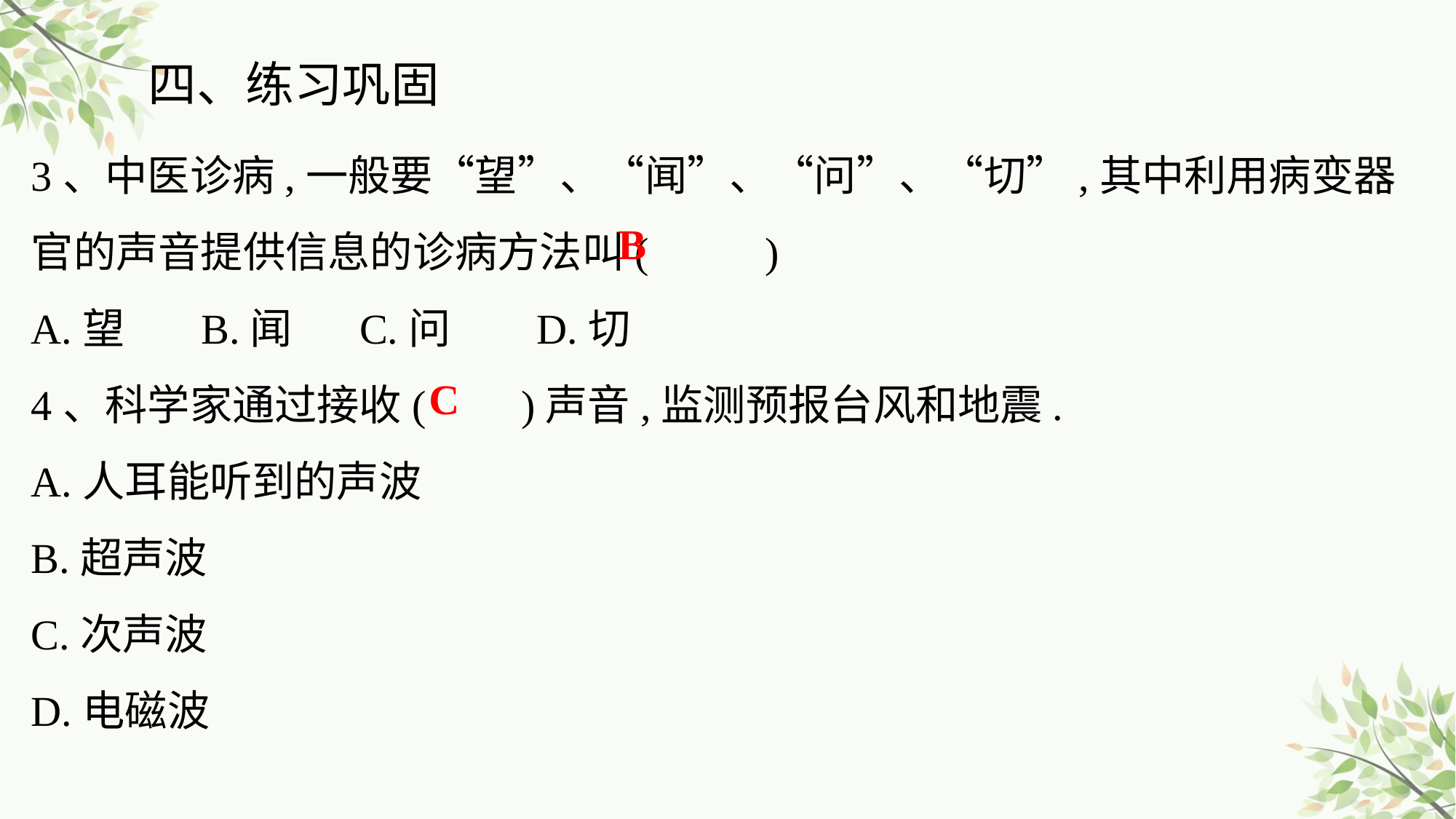

四、练习巩固
3、中医诊病,一般要“望”、“闻”、“问”、“切”,其中利用病变器官的声音提供信息的诊病方法叫(           )
A.望       B.闻      C.问        D.切
4、科学家通过接收(         )声音,监测预报台风和地震.
A.人耳能听到的声波
B.超声波
C.次声波
D.电磁波
B
C